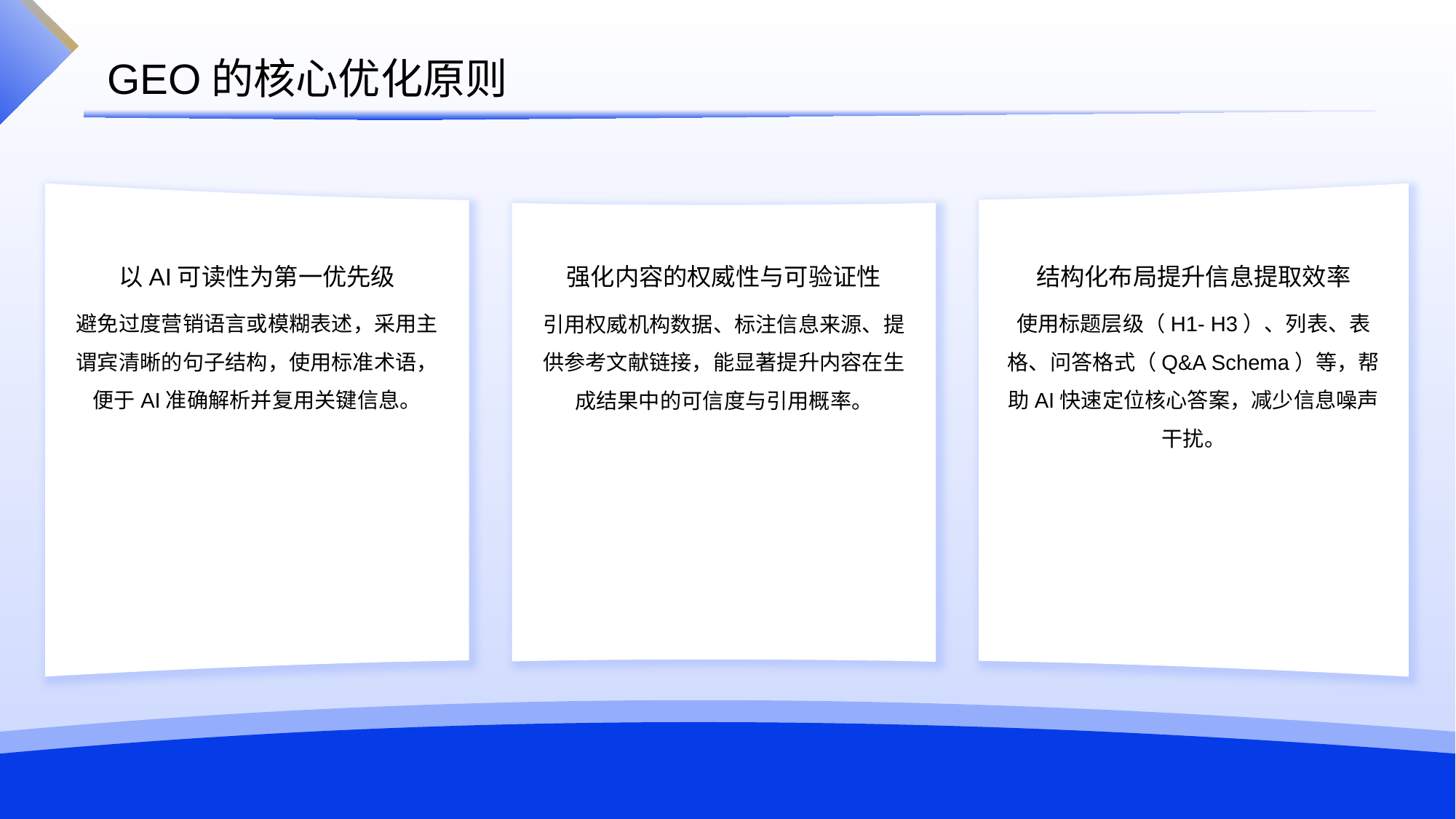

GEO的核心优化原则

以AI可读性为第一优先级
强化内容的权威性与可验证性
结构化布局提升信息提取效率
避免过度营销语言或模糊表述，采用主谓宾清晰的句子结构，使用标准术语，便于AI准确解析并复用关键信息。
使用标题层级（H1- H3）、列表、表格、问答格式（Q&A Schema）等，帮助AI快速定位核心答案，减少信息噪声干扰。
引用权威机构数据、标注信息来源、提供参考文献链接，能显著提升内容在生成结果中的可信度与引用概率。